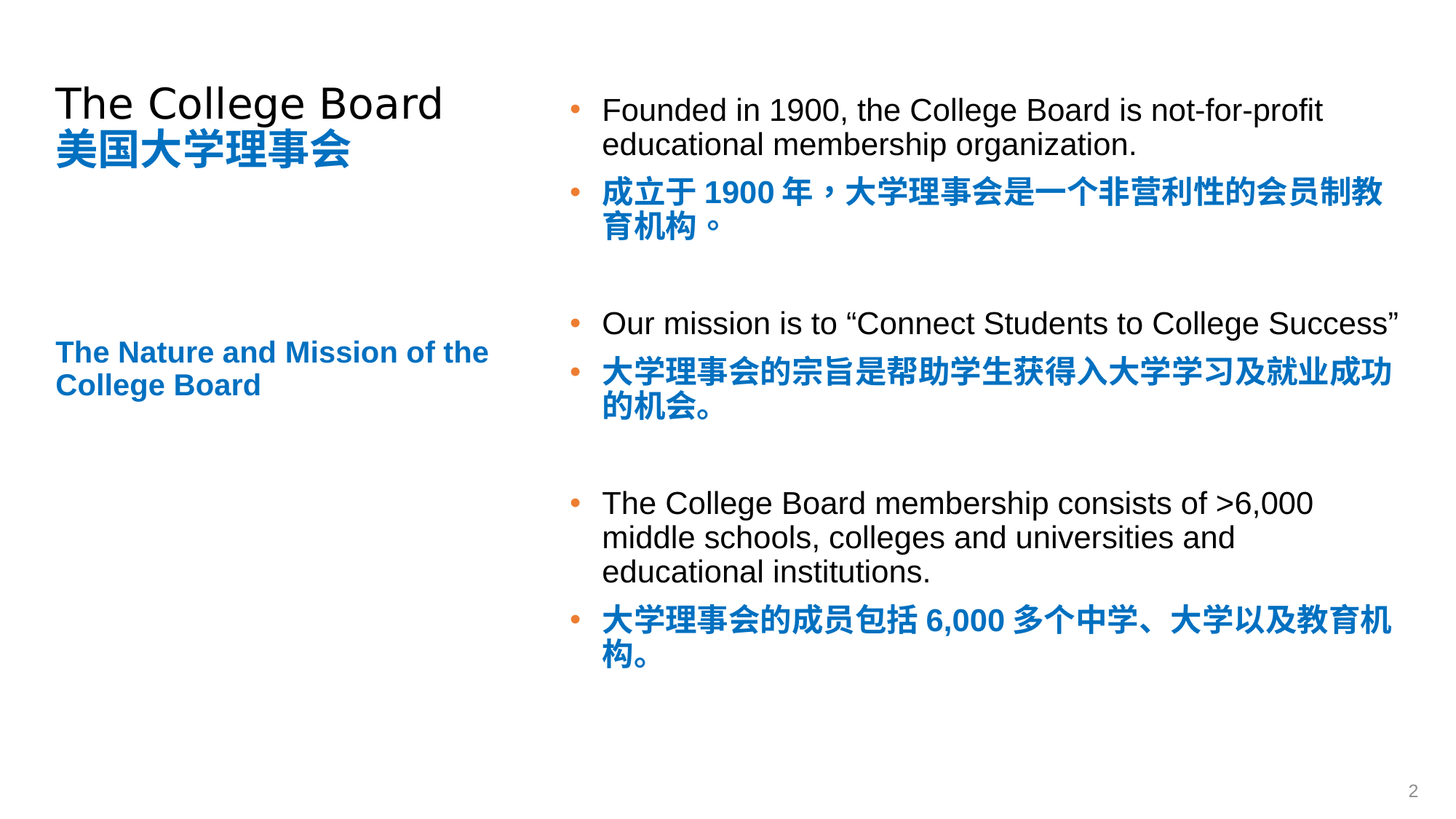

# The College Board 美国大学理事会
Founded in 1900, the College Board is not-for-profit educational membership organization.
成立于1900年，大学理事会是一个非营利性的会员制教育机构。

Our mission is to “Connect Students to College Success”
大学理事会的宗旨是帮助学生获得入大学学习及就业成功的机会。

The College Board membership consists of >6,000 middle schools, colleges and universities and educational institutions.
大学理事会的成员包括6,000多个中学、大学以及教育机构。
The Nature and Mission of the College Board
2